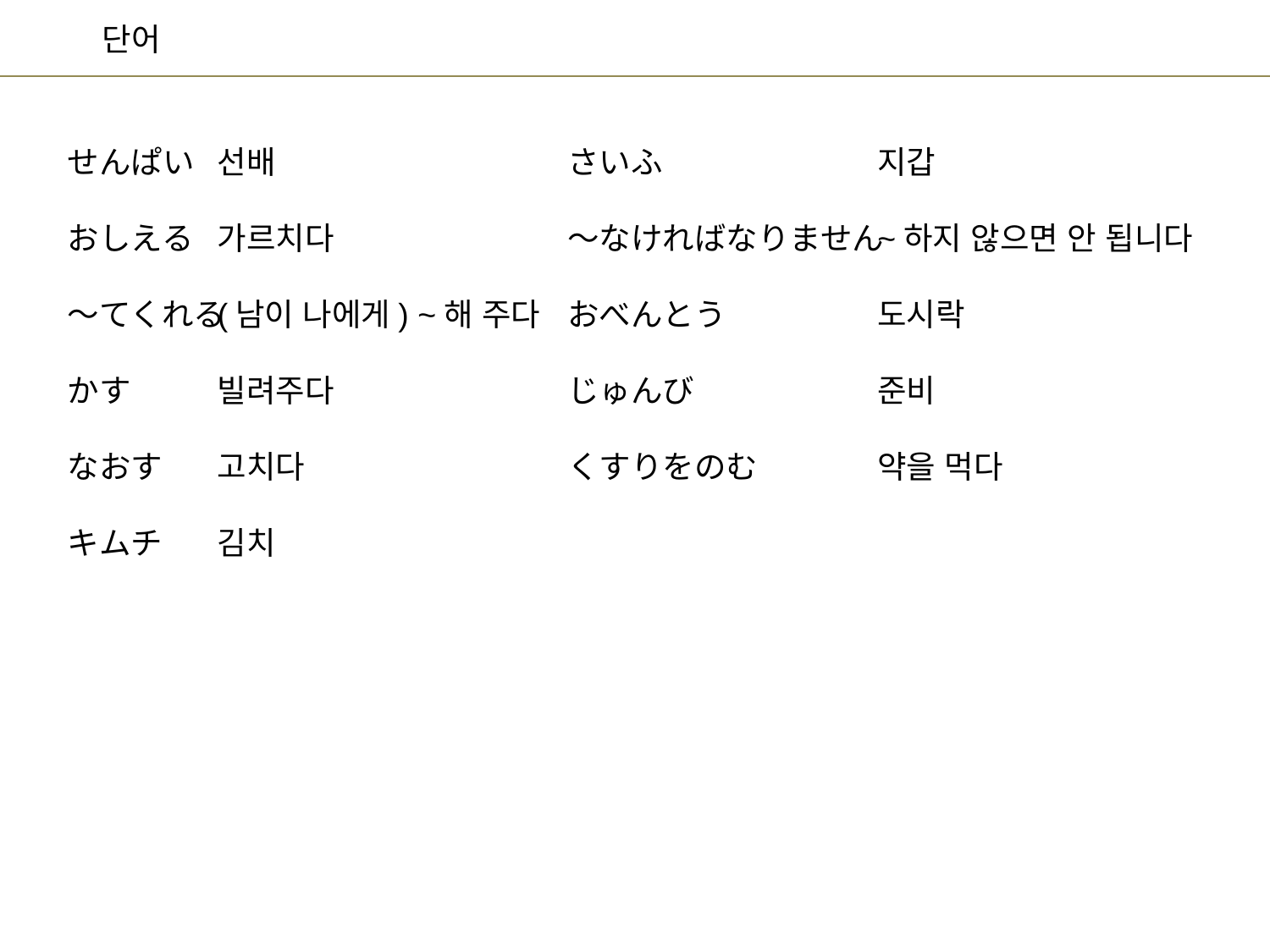

선배

가르치다

(남이 나에게) ~해 주다

빌려주다

고치다

김치
지갑

~하지 않으면 안 됩니다

도시락

준비

약을 먹다
せんぱい

おしえる

～てくれる

かす

なおす

キムチ
さいふ

～なければなりません

おべんとう

じゅんび

くすりをのむ